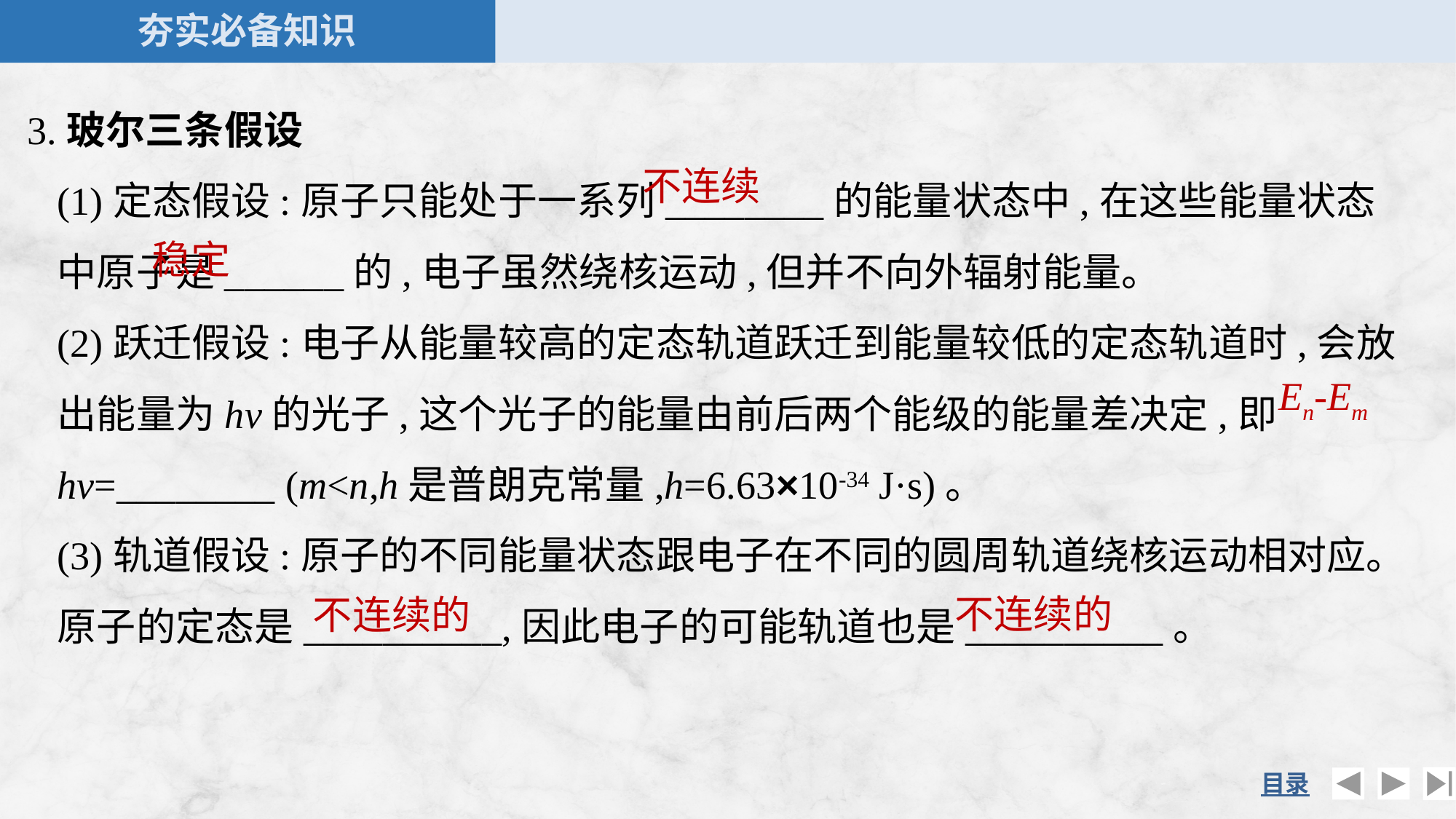

3.玻尔三条假设
	(1)定态假设:原子只能处于一系列________的能量状态中,在这些能量状态中原子是______的,电子虽然绕核运动,但并不向外辐射能量。
	(2)跃迁假设:电子从能量较高的定态轨道跃迁到能量较低的定态轨道时,会放出能量为hν的光子,这个光子的能量由前后两个能级的能量差决定,即hν=________ (m<n,h是普朗克常量,h=6.63×10-34 J·s)。
	(3)轨道假设:原子的不同能量状态跟电子在不同的圆周轨道绕核运动相对应。原子的定态是__________,因此电子的可能轨道也是__________。
不连续
稳定
En-Em
不连续的
不连续的